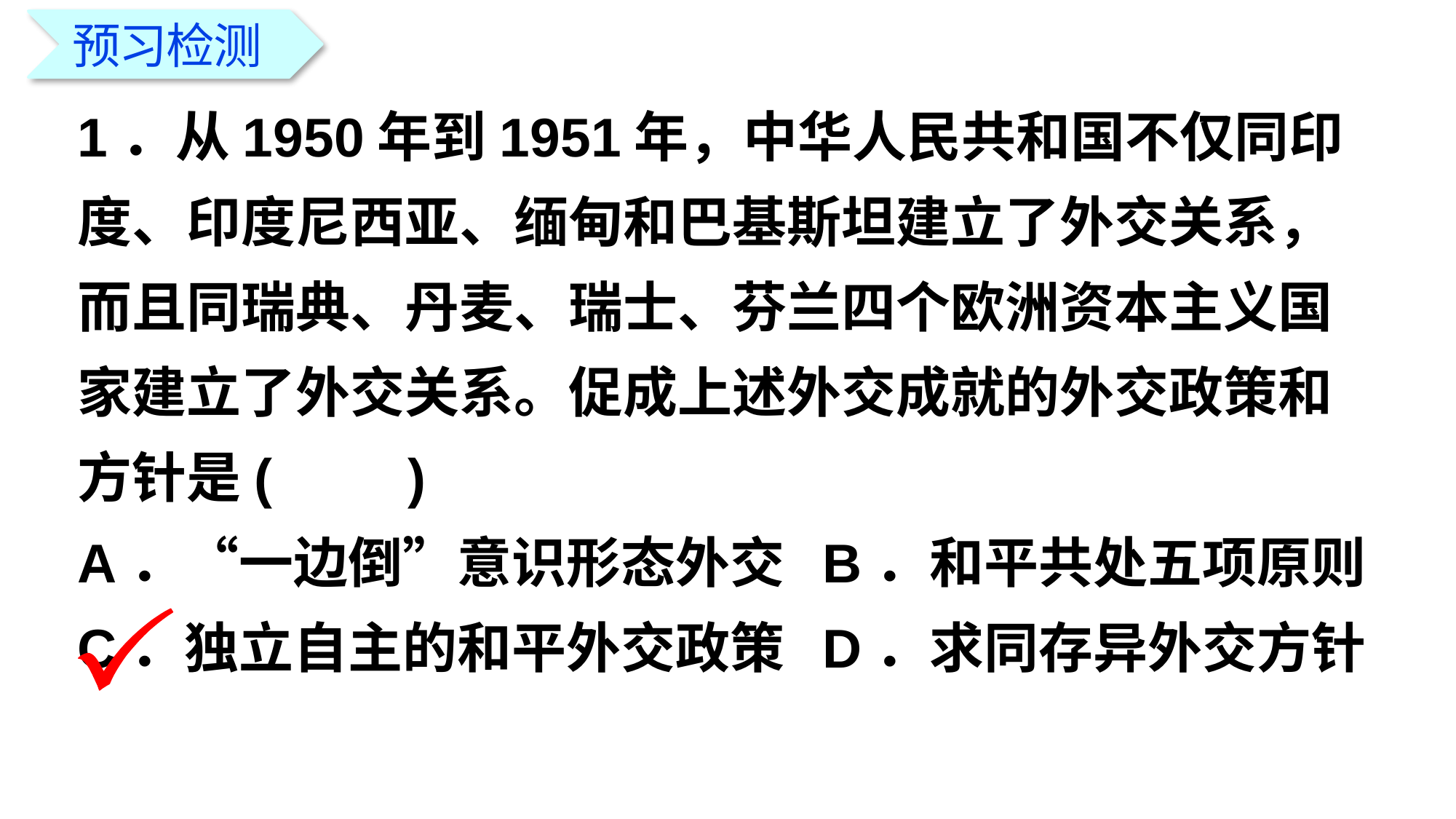

预习检测
1．从1950年到1951年，中华人民共和国不仅同印度、印度尼西亚、缅甸和巴基斯坦建立了外交关系，而且同瑞典、丹麦、瑞士、芬兰四个欧洲资本主义国家建立了外交关系。促成上述外交成就的外交政策和方针是(　　)
A．“一边倒”意识形态外交  B．和平共处五项原则
C．独立自主的和平外交政策  D．求同存异外交方针